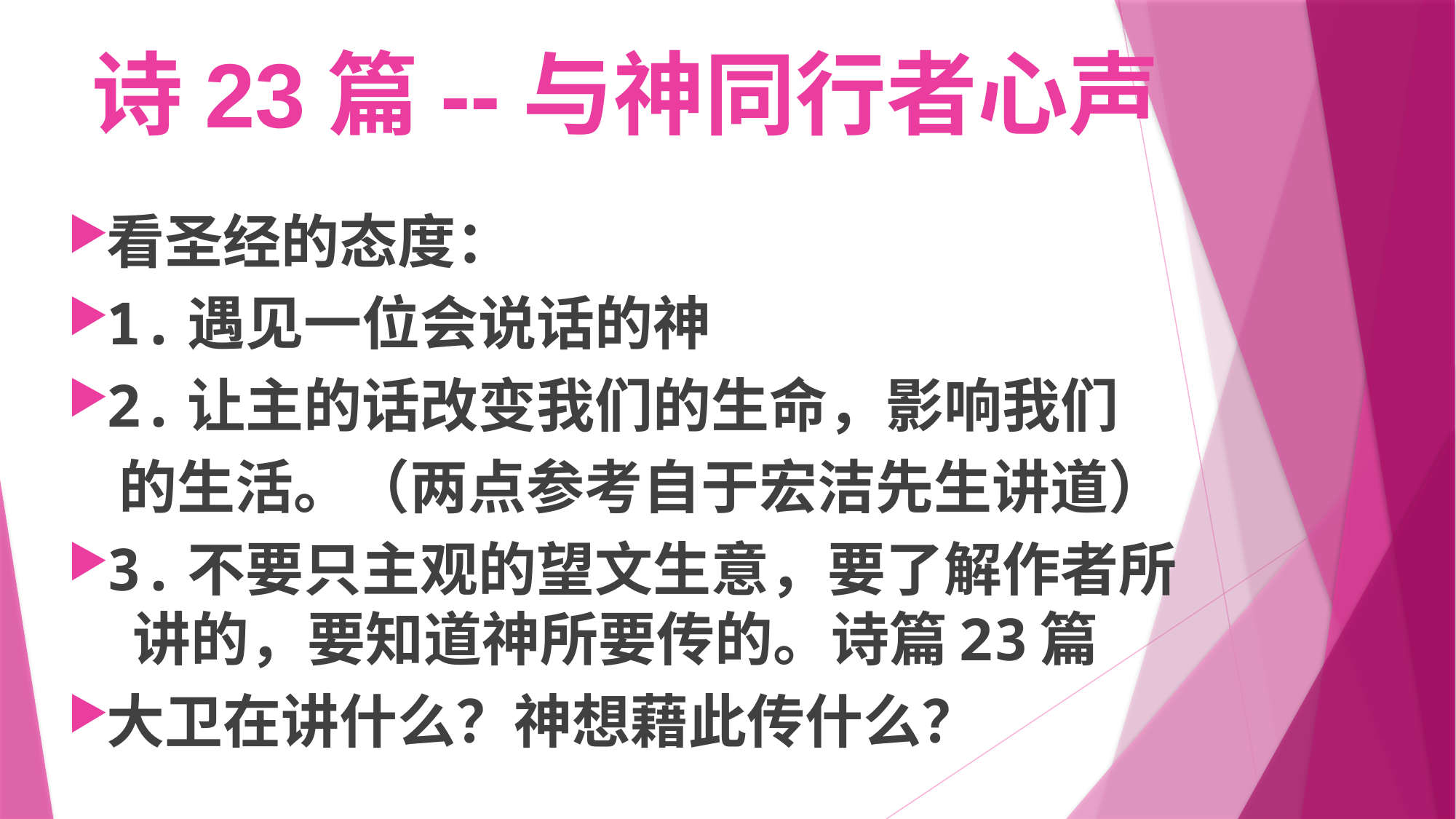

# 诗23篇--与神同行者心声
看圣经的态度：
1.遇见一位会说话的神
2.让主的话改变我们的生命，影响我们
   的生活。（两点参考自于宏洁先生讲道）
3.不要只主观的望文生意，要了解作者所
  讲的，要知道神所要传的。诗篇23篇
大卫在讲什么？神想藉此传什么？